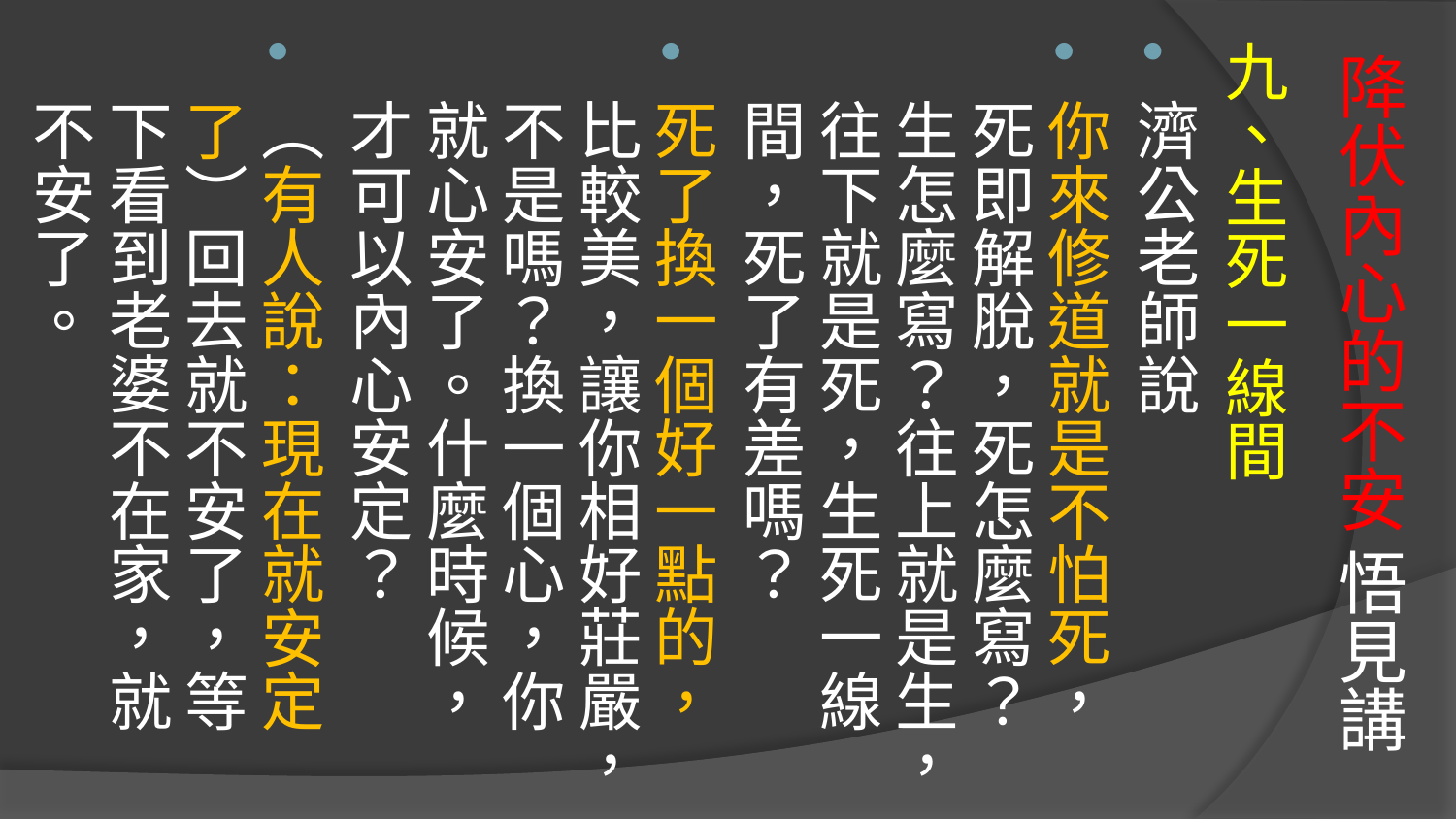

九、生死一線間
濟公老師說
你來修道就是不怕死，死即解脫，死怎麼寫？生怎麼寫？往上就是生，往下就是死，生死一線間，死了有差嗎？
死了換一個好一點的，比較美，讓你相好莊嚴，不是嗎？換一個心，你就心安了。什麼時候，才可以內心安定？
（有人說：現在就安定了）回去就不安了，等下看到老婆不在家，就不安了。
# 降伏內心的不安 悟見講